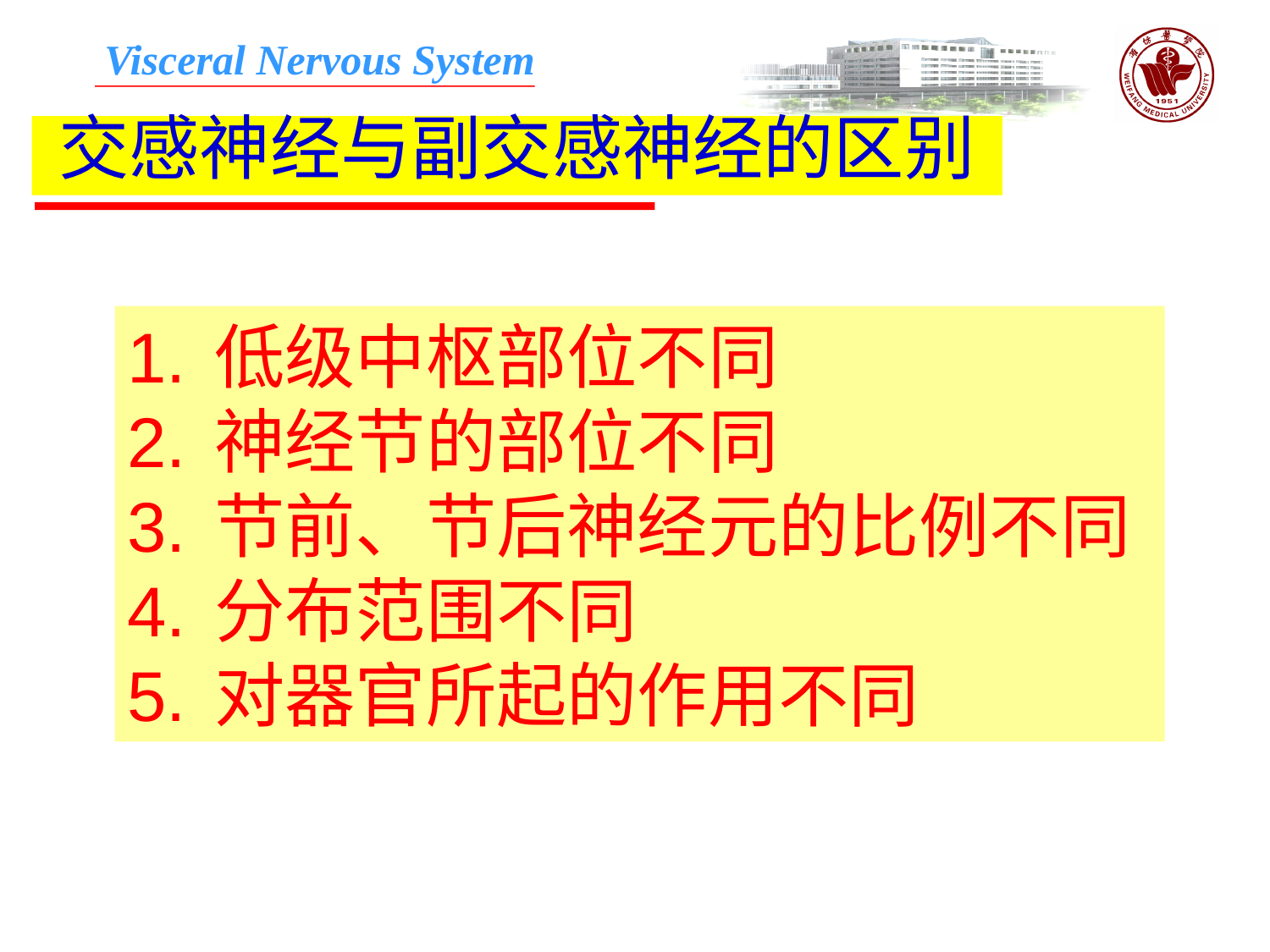

交感神经与副交感神经的区别
低级中枢部位不同
神经节的部位不同
节前、节后神经元的比例不同
分布范围不同
对器官所起的作用不同